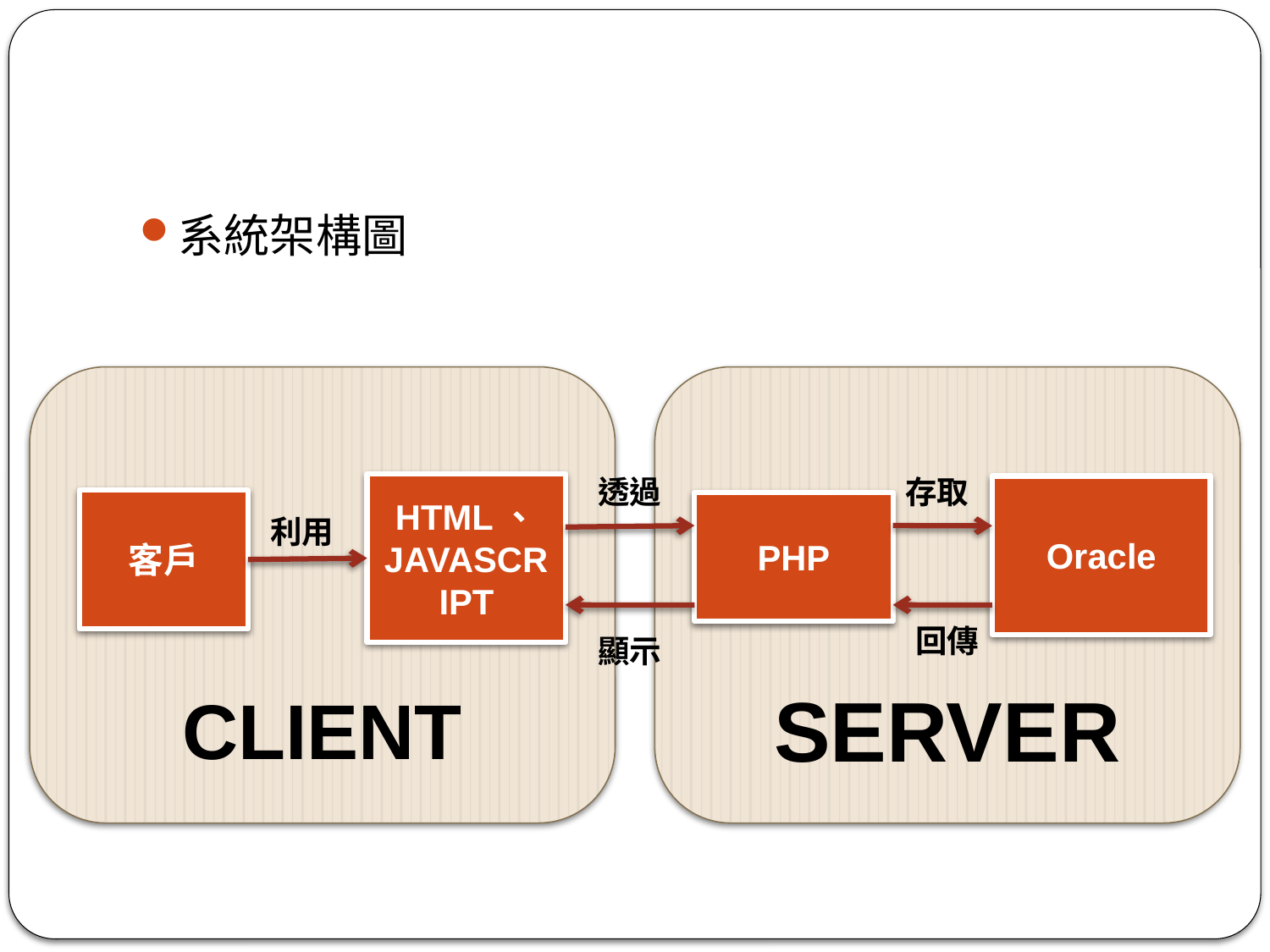

系統架構圖

CLIENT

SERVER
透過
存取
HTML、
JAVASCRIPT
Oracle
客戶
PHP
利用
回傳
顯示